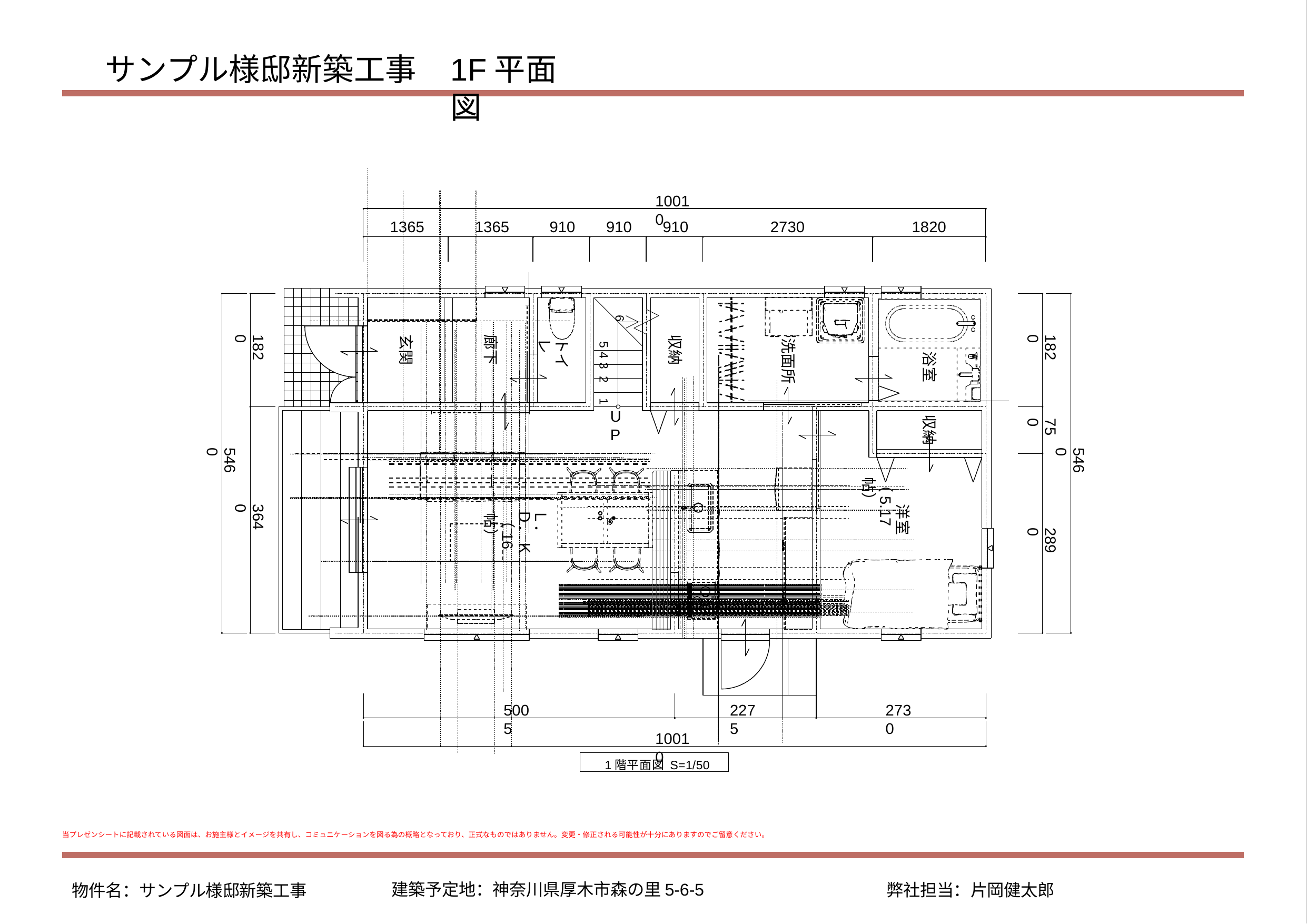

# サンプル様邸新築⼯事
1F平⾯図

10010

| 1365 | 1365 | 910 | 910 | 910 | 2730 | 1820 |
| --- | --- | --- | --- | --- | --- | --- |
|  |  |  |  |  |  |  |

6

1820
玄関
廊下
収納
1820

トイレ
洗面所
5 4 3 2

浴室

1

UP

収納

750

5460
5460

洋室
（5.17 帖）

3640

Ｌ．Ｄ．Ｋ
（16 帖）

2890

5005
2275
2730

10010

1階平面図 S=1/50
当プレゼンシートに記載されている図⾯は、お施主様とイメージを共有し、コミュニケーションを図る為の概略となっており、正式なものではありません。変更・修正される可能性が⼗分にありますのでご留意ください。

建築予定地：神奈川県厚⽊市森の⾥5-6-5
弊社担当：⽚岡健太郎
物件名：サンプル様邸新築⼯事